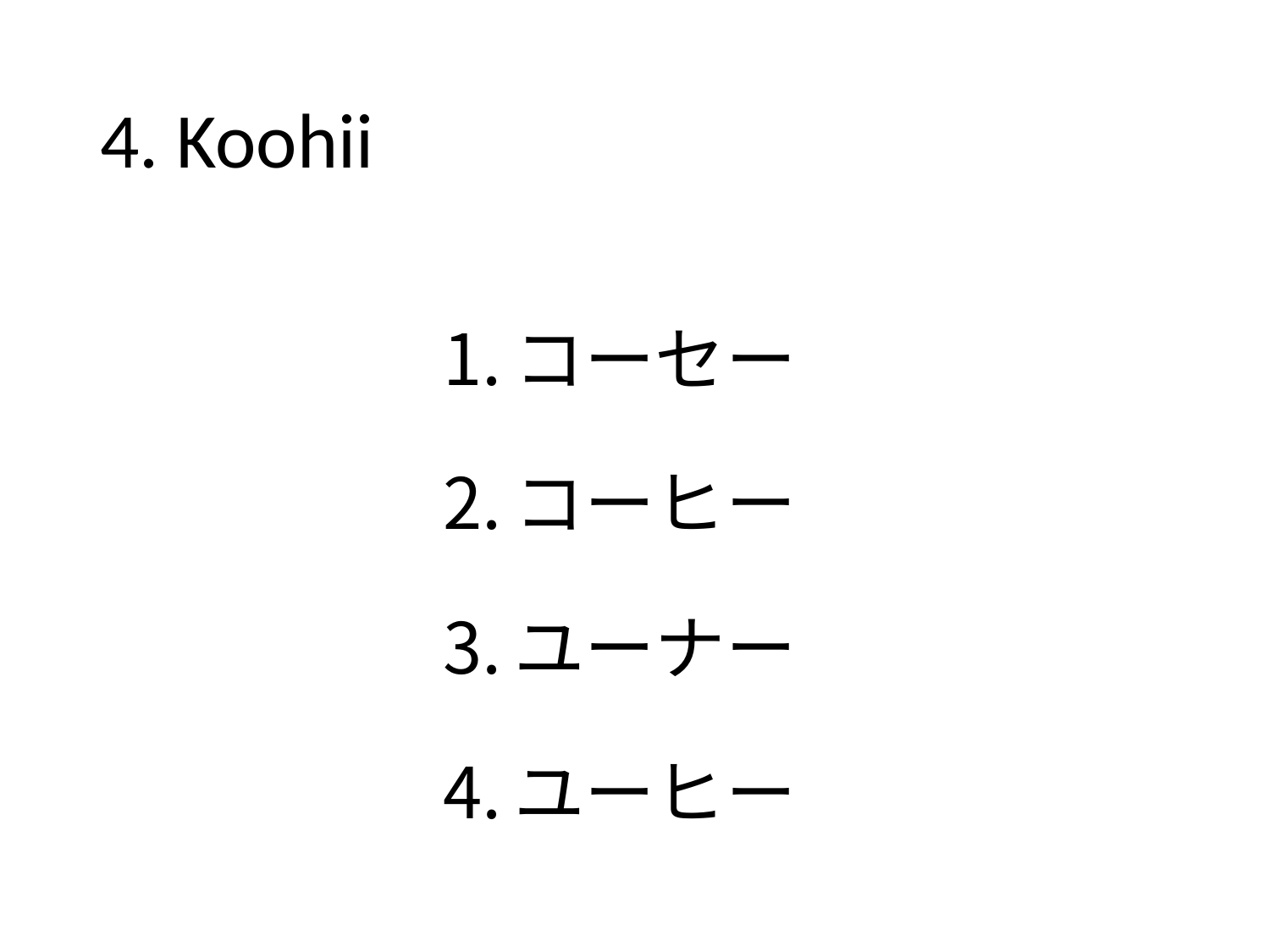

# 4. Koohii
コーセー
コーヒー
ユーナー
ユーヒー